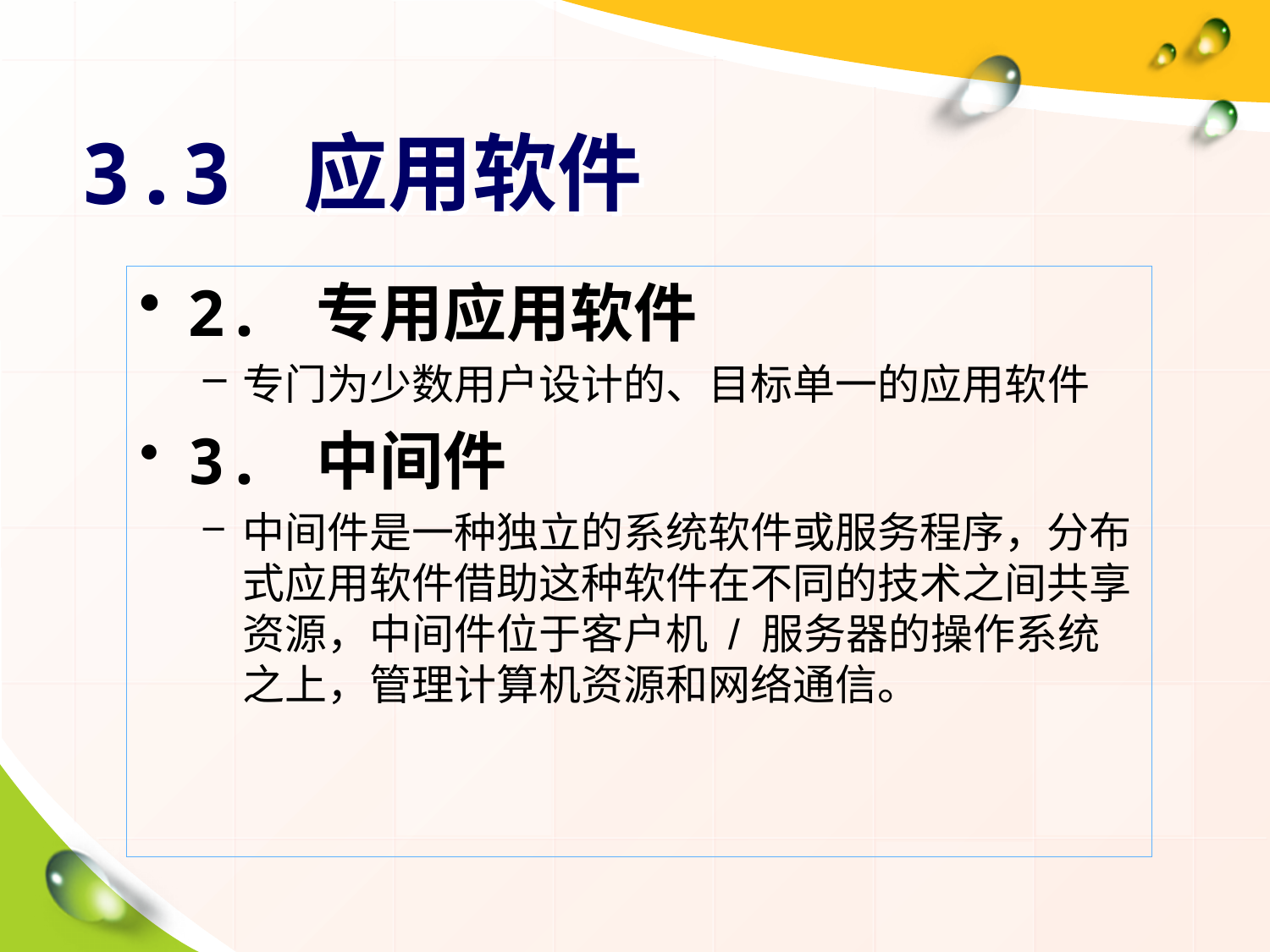

# 3.3 应用软件
2. 专用应用软件
专门为少数用户设计的、目标单一的应用软件
3. 中间件
中间件是一种独立的系统软件或服务程序，分布式应用软件借助这种软件在不同的技术之间共享资源，中间件位于客户机 / 服务器的操作系统之上，管理计算机资源和网络通信。